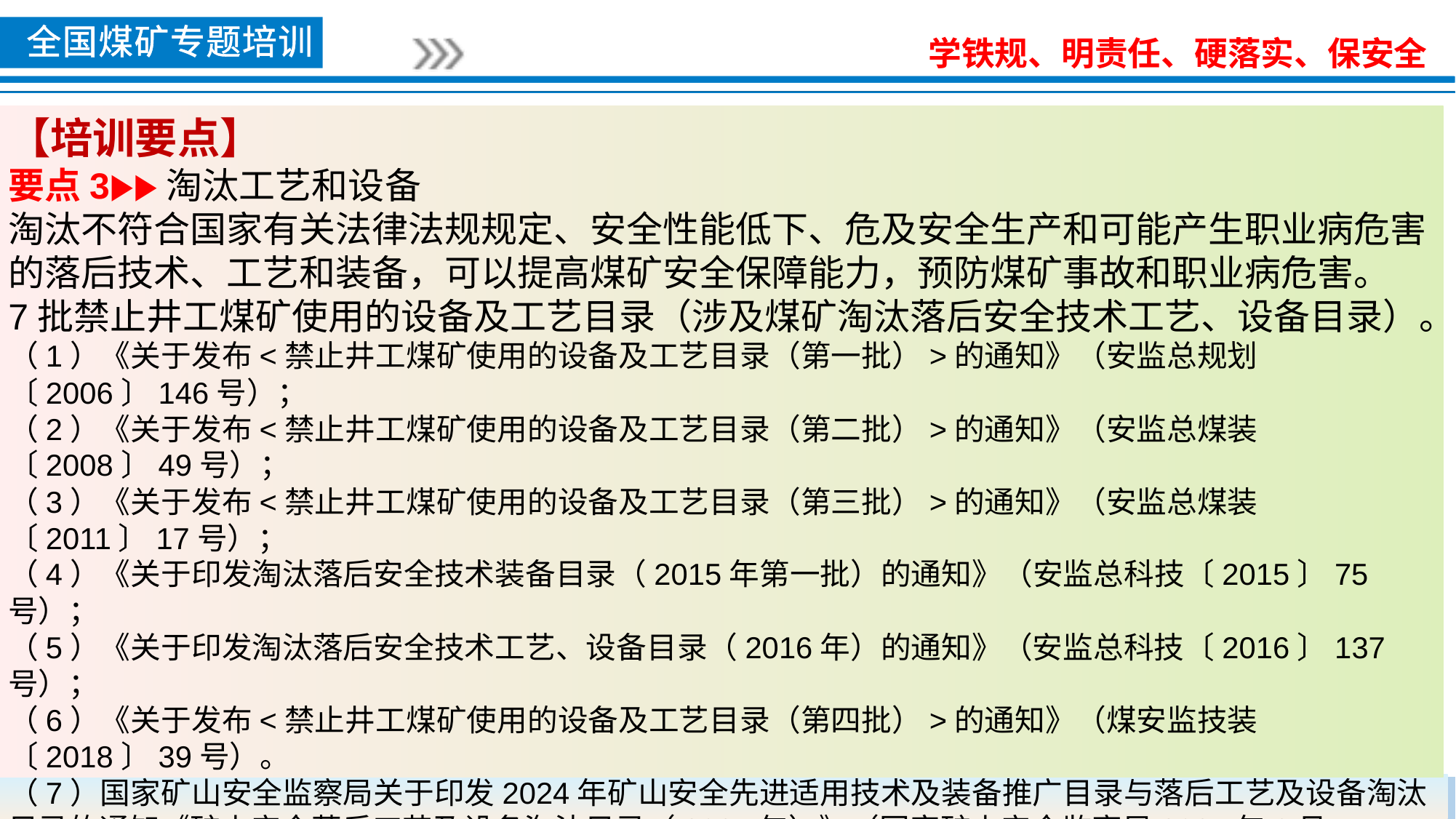

【培训要点】
要点3▶▶淘汰工艺和设备
淘汰不符合国家有关法律法规规定、安全性能低下、危及安全生产和可能产生职业病危害的落后技术、工艺和装备，可以提高煤矿安全保障能力，预防煤矿事故和职业病危害。
7批禁止井工煤矿使用的设备及工艺目录（涉及煤矿淘汰落后安全技术工艺、设备目录）。
（1）《关于发布<禁止井工煤矿使用的设备及工艺目录（第一批）>的通知》（安监总规划〔2006〕146号）；
（2）《关于发布<禁止井工煤矿使用的设备及工艺目录（第二批）>的通知》（安监总煤装〔2008〕49号）；
（3）《关于发布<禁止井工煤矿使用的设备及工艺目录（第三批）>的通知》（安监总煤装〔2011〕17号）；
（4）《关于印发淘汰落后安全技术装备目录（2015年第一批）的通知》（安监总科技〔2015〕75号）；
（5）《关于印发淘汰落后安全技术工艺、设备目录（2016年）的通知》（安监总科技〔2016〕137号）；
（6）《关于发布<禁止井工煤矿使用的设备及工艺目录（第四批）>的通知》（煤安监技装〔2018〕39号）。
（7）国家矿山安全监察局关于印发2024年矿山安全先进适用技术及装备推广目录与落后工艺及设备淘汰目录的通知《矿山安全落后工艺及设备淘汰目录（2024年）》（国家矿山安全监察局2024年6月17日）